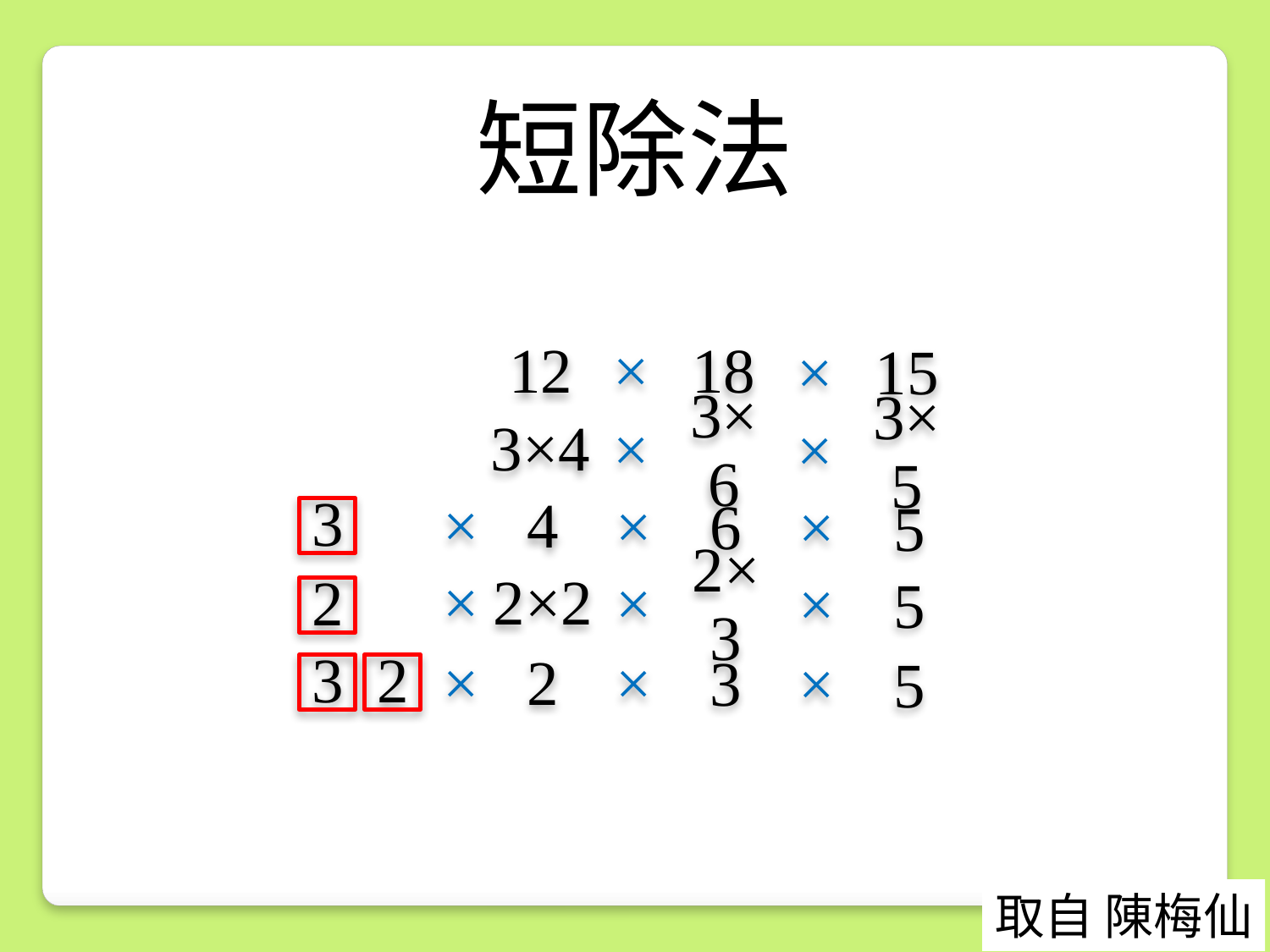

短除法
12
×
18
×
15
3×4
×
3×6
×
4
×
×
6
×
3
2×2
×
×
2×3
×
2
2
×
×
3
×
3
2
3×5
5
5
5
取自 陳梅仙